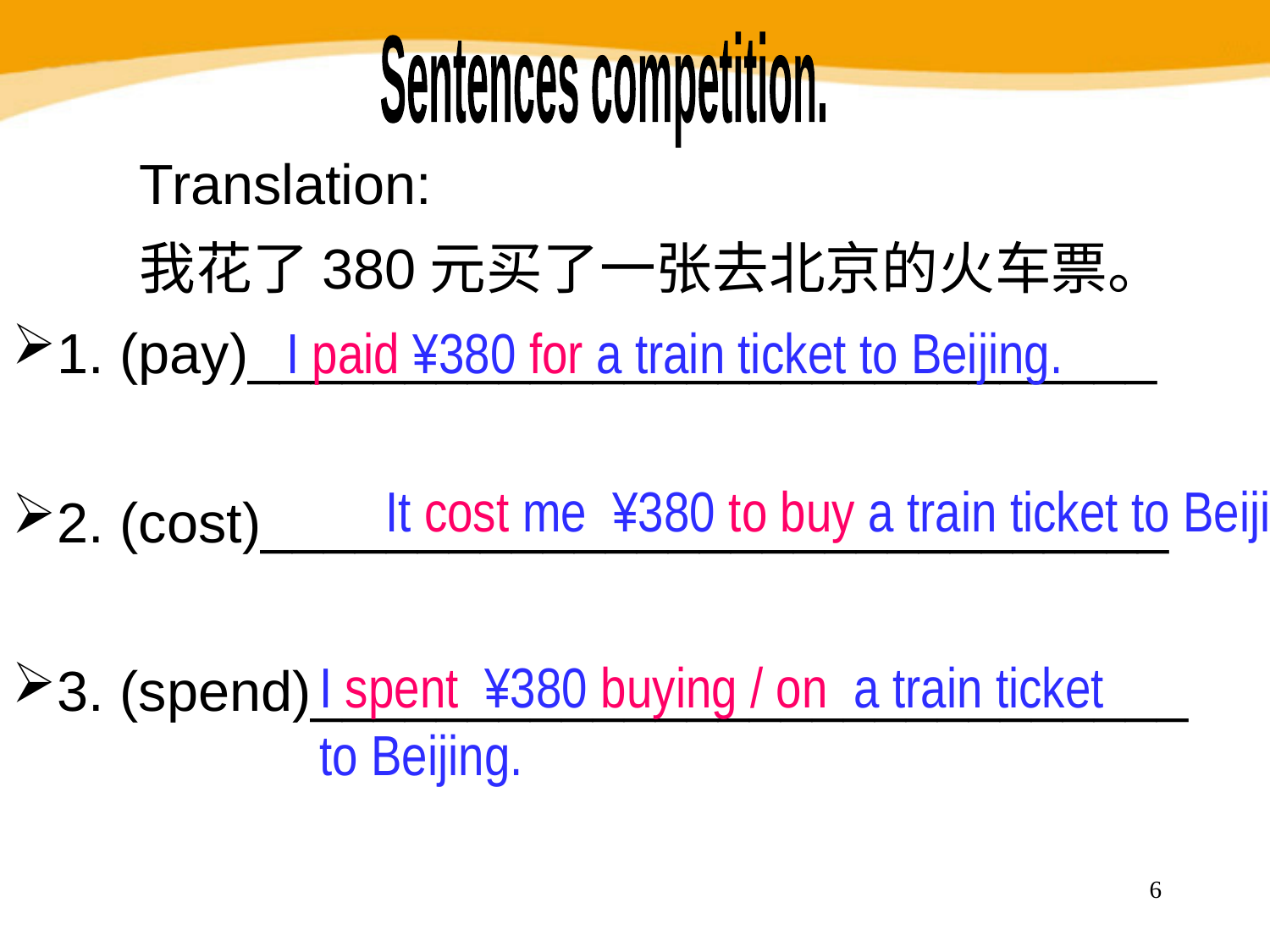

Sentences competition.
	Translation:
	我花了380元买了一张去北京的火车票。
1. (pay)_____________________________

2. (cost)_____________________________

3. (spend)____________________________
I paid ¥380 for a train ticket to Beijing.
It cost me  ¥380 to buy a train ticket to Beijing.
I spent  ¥380 buying / on  a train ticket to Beijing.
6